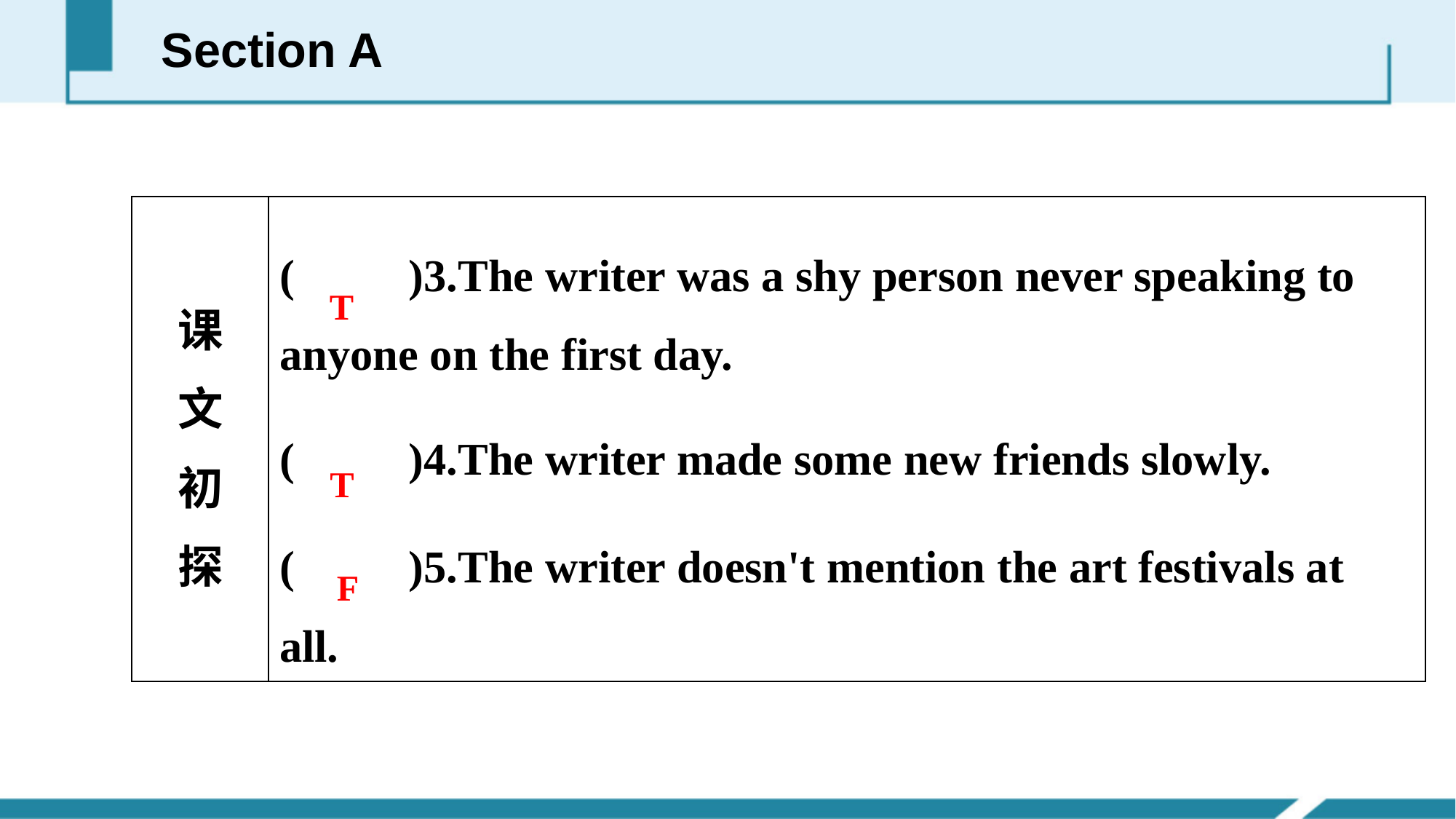

Section A
| 课 文 初 探 | (　　)3.The writer was a shy person never speaking to anyone on the first day. (　　)4.The writer made some new friends slowly. (　　)5.The writer doesn't mention the art festivals at all. |
| --- | --- |
T
T
F